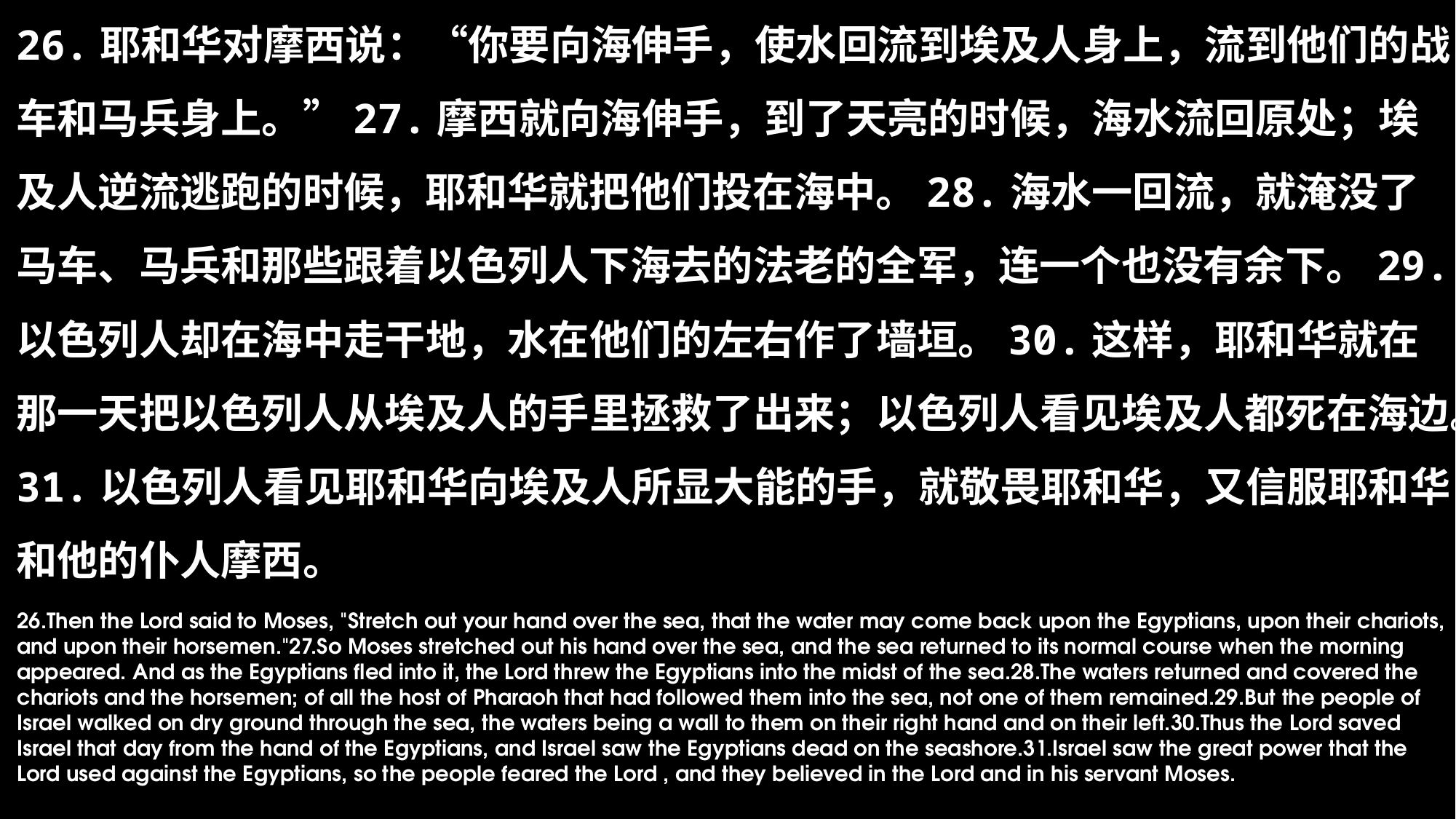

26.耶和华对摩西说：“你要向海伸手，使水回流到埃及人身上，流到他们的战车和马兵身上。”27.摩西就向海伸手，到了天亮的时候，海水流回原处；埃及人逆流逃跑的时候，耶和华就把他们投在海中。28.海水一回流，就淹没了马车、马兵和那些跟着以色列人下海去的法老的全军，连一个也没有余下。29.以色列人却在海中走干地，水在他们的左右作了墙垣。30.这样，耶和华就在那一天把以色列人从埃及人的手里拯救了出来；以色列人看见埃及人都死在海边。31.以色列人看见耶和华向埃及人所显大能的手，就敬畏耶和华，又信服耶和华和他的仆人摩西。

26.Then the Lord said to Moses, "Stretch out your hand over the sea, that the water may come back upon the Egyptians, upon their chariots, and upon their horsemen."27.So Moses stretched out his hand over the sea, and the sea returned to its normal course when the morning appeared. And as the Egyptians fled into it, the Lord threw the Egyptians into the midst of the sea.28.The waters returned and covered the chariots and the horsemen; of all the host of Pharaoh that had followed them into the sea, not one of them remained.29.But the people of Israel walked on dry ground through the sea, the waters being a wall to them on their right hand and on their left.30.Thus the Lord saved Israel that day from the hand of the Egyptians, and Israel saw the Egyptians dead on the seashore.31.Israel saw the great power that the Lord used against the Egyptians, so the people feared the Lord , and they believed in the Lord and in his servant Moses.